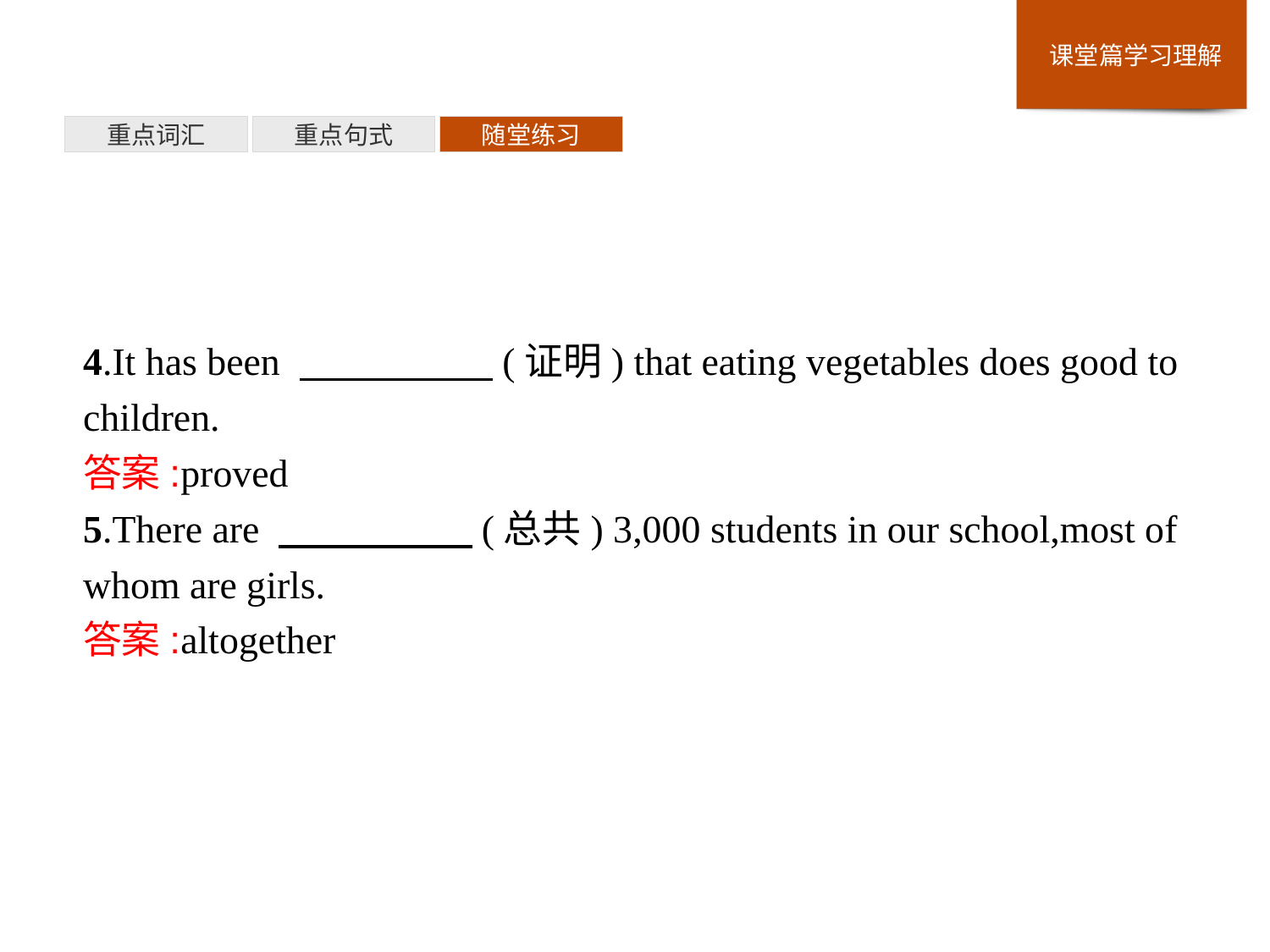

重点词汇
重点句式
随堂练习
4.It has been 　　　　　(证明) that eating vegetables does good to children.
答案:proved
5.There are 　　　　　(总共) 3,000 students in our school,most of whom are girls.
答案:altogether